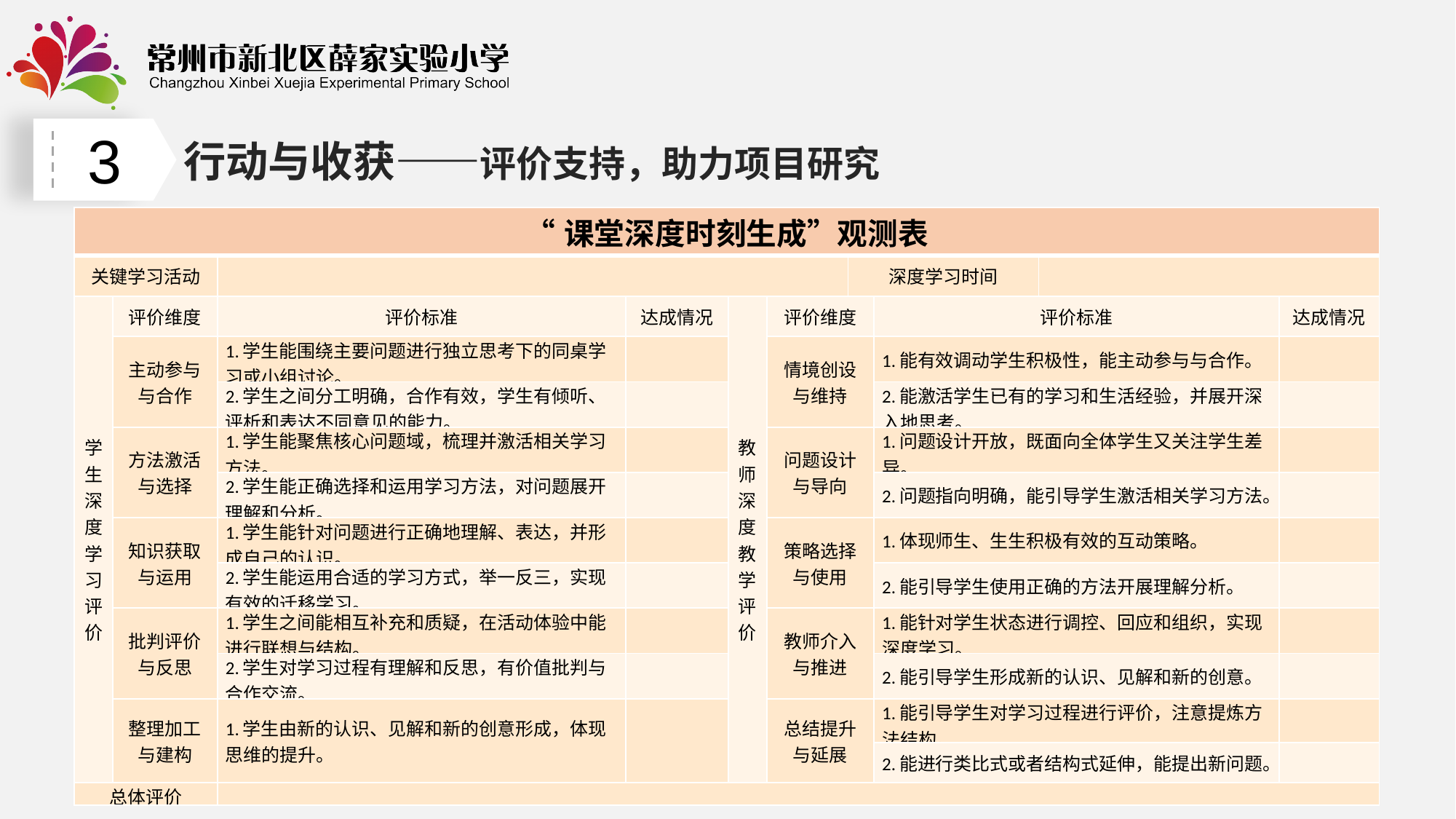

3

行动与收获——评价支持，助力项目研究
| “课堂深度时刻生成”观测表 |  |  |  |  |  |  |  |  |  |
| --- | --- | --- | --- | --- | --- | --- | --- | --- | --- |
| 关键学习活动 |  |  |  |  |  | 深度学习时间 |  |  |  |
| 学生深度学习评价 | 评价维度 | 评价标准 | 达成情况 | 教师深度教学评价 | 评价维度 |  | 评价标准 |  | 达成情况 |
|  | 主动参与与合作 | 1.学生能围绕主要问题进行独立思考下的同桌学习或小组讨论。 |  |  | 情境创设与维持 |  | 1.能有效调动学生积极性，能主动参与与合作。 |  |  |
|  |  | 2.学生之间分工明确，合作有效，学生有倾听、评析和表达不同意见的能力。 |  |  |  |  | 2.能激活学生已有的学习和生活经验，并展开深入地思考。 |  |  |
|  | 方法激活与选择 | 1.学生能聚焦核心问题域，梳理并激活相关学习方法。 |  |  | 问题设计与导向 |  | 1.问题设计开放，既面向全体学生又关注学生差异。 |  |  |
|  |  | 2.学生能正确选择和运用学习方法，对问题展开理解和分析。 |  |  |  |  | 2.问题指向明确，能引导学生激活相关学习方法。 |  |  |
|  | 知识获取与运用 | 1.学生能针对问题进行正确地理解、表达，并形成自己的认识。 |  |  | 策略选择与使用 |  | 1.体现师生、生生积极有效的互动策略。 |  |  |
|  |  | 2.学生能运用合适的学习方式，举一反三，实现有效的迁移学习。 |  |  |  |  | 2.能引导学生使用正确的方法开展理解分析。 |  |  |
|  | 批判评价与反思 | 1.学生之间能相互补充和质疑，在活动体验中能进行联想与结构。 |  |  | 教师介入与推进 |  | 1.能针对学生状态进行调控、回应和组织，实现深度学习。 |  |  |
|  |  | 2.学生对学习过程有理解和反思，有价值批判与合作交流。 |  |  |  |  | 2.能引导学生形成新的认识、见解和新的创意。 |  |  |
|  | 整理加工与建构 | 1.学生由新的认识、见解和新的创意形成，体现思维的提升。 |  |  | 总结提升与延展 |  | 1.能引导学生对学习过程进行评价，注意提炼方法结构。 |  |  |
|  |  |  |  |  |  |  | 2.能进行类比式或者结构式延伸，能提出新问题。 |  |  |
| 总体评价 |  |  |  |  |  |  |  |  |  |